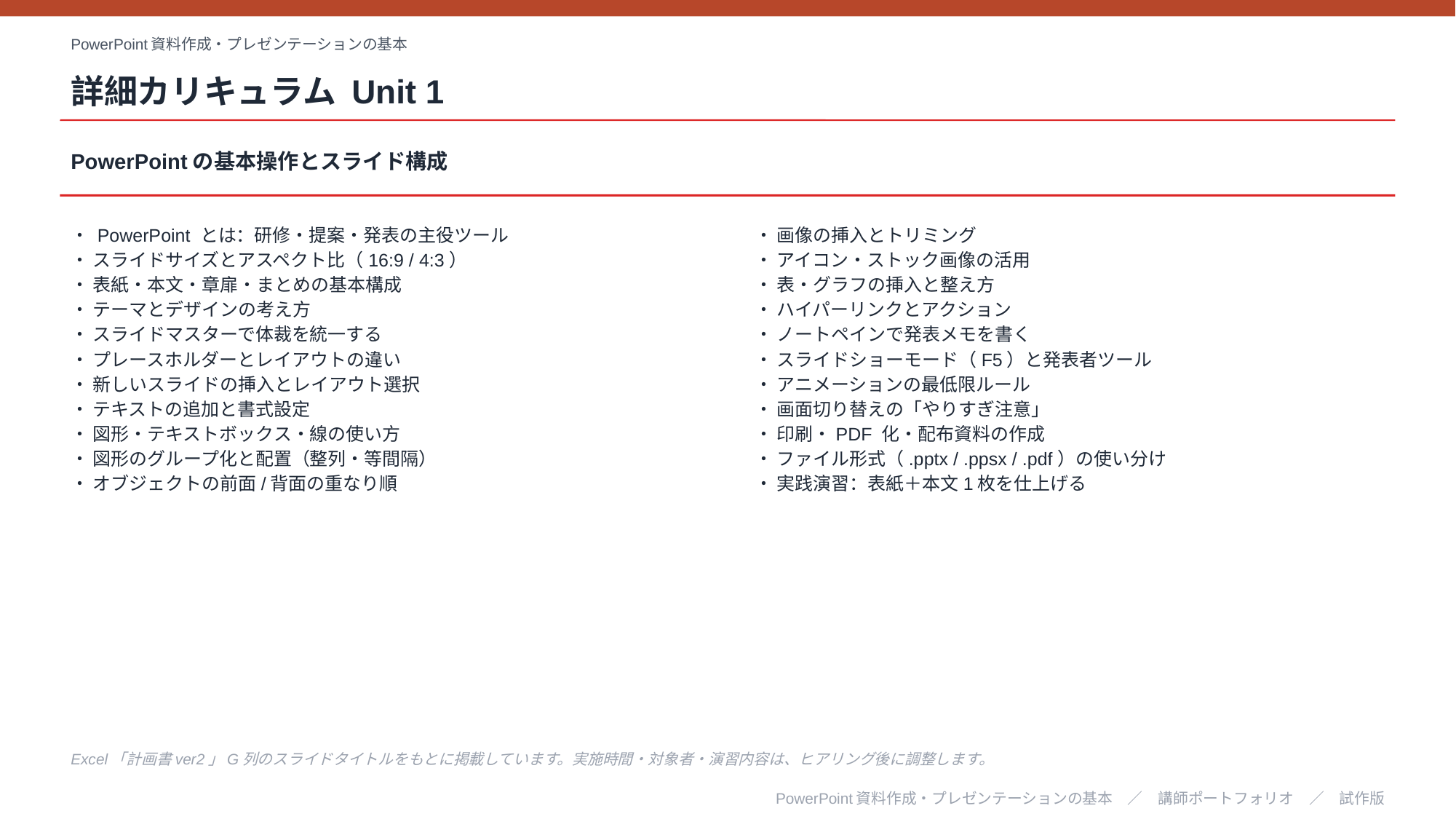

PowerPoint資料作成・プレゼンテーションの基本
詳細カリキュラム Unit 1

PowerPointの基本操作とスライド構成

・ PowerPoint とは：研修・提案・発表の主役ツール
・ スライドサイズとアスペクト比（16:9 / 4:3）
・ 表紙・本文・章扉・まとめの基本構成
・ テーマとデザインの考え方
・ スライドマスターで体裁を統一する
・ プレースホルダーとレイアウトの違い
・ 新しいスライドの挿入とレイアウト選択
・ テキストの追加と書式設定
・ 図形・テキストボックス・線の使い方
・ 図形のグループ化と配置（整列・等間隔）
・ オブジェクトの前面/背面の重なり順
・ 画像の挿入とトリミング
・ アイコン・ストック画像の活用
・ 表・グラフの挿入と整え方
・ ハイパーリンクとアクション
・ ノートペインで発表メモを書く
・ スライドショーモード（F5）と発表者ツール
・ アニメーションの最低限ルール
・ 画面切り替えの「やりすぎ注意」
・ 印刷・PDF 化・配布資料の作成
・ ファイル形式（.pptx / .ppsx / .pdf）の使い分け
・ 実践演習：表紙＋本文1枚を仕上げる
Excel「計画書ver2」G列のスライドタイトルをもとに掲載しています。実施時間・対象者・演習内容は、ヒアリング後に調整します。
PowerPoint資料作成・プレゼンテーションの基本　／　講師ポートフォリオ　／　試作版